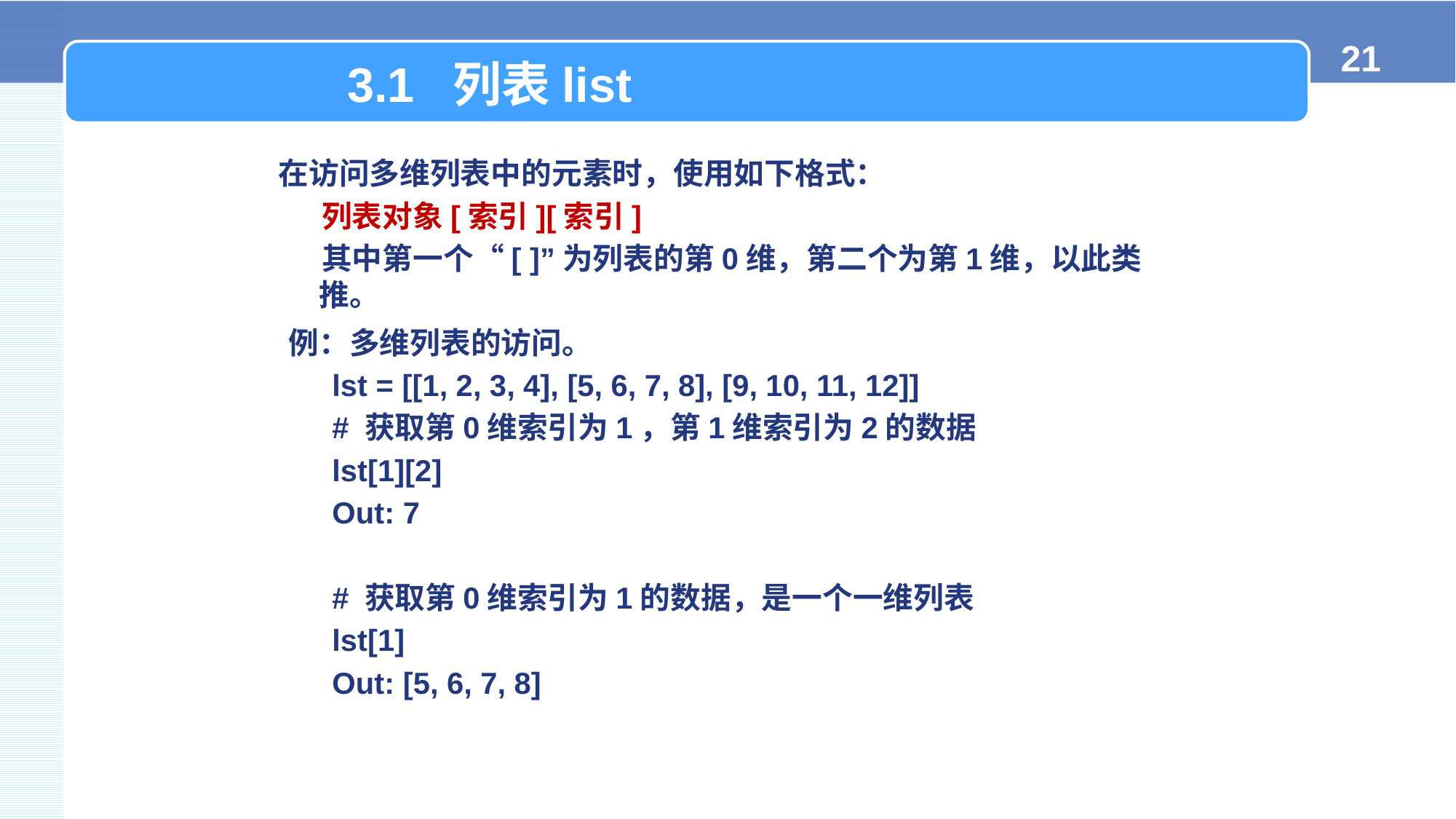

3.1  列表list
在访问多维列表中的元素时，使用如下格式：
列表对象[索引][索引]
其中第一个“[ ]”为列表的第0维，第二个为第1维，以此类推。
例：多维列表的访问。
lst = [[1, 2, 3, 4], [5, 6, 7, 8], [9, 10, 11, 12]]
# 获取第0维索引为1，第1维索引为2的数据
lst[1][2]
Out: 7

# 获取第0维索引为1的数据，是一个一维列表
lst[1]
Out: [5, 6, 7, 8]